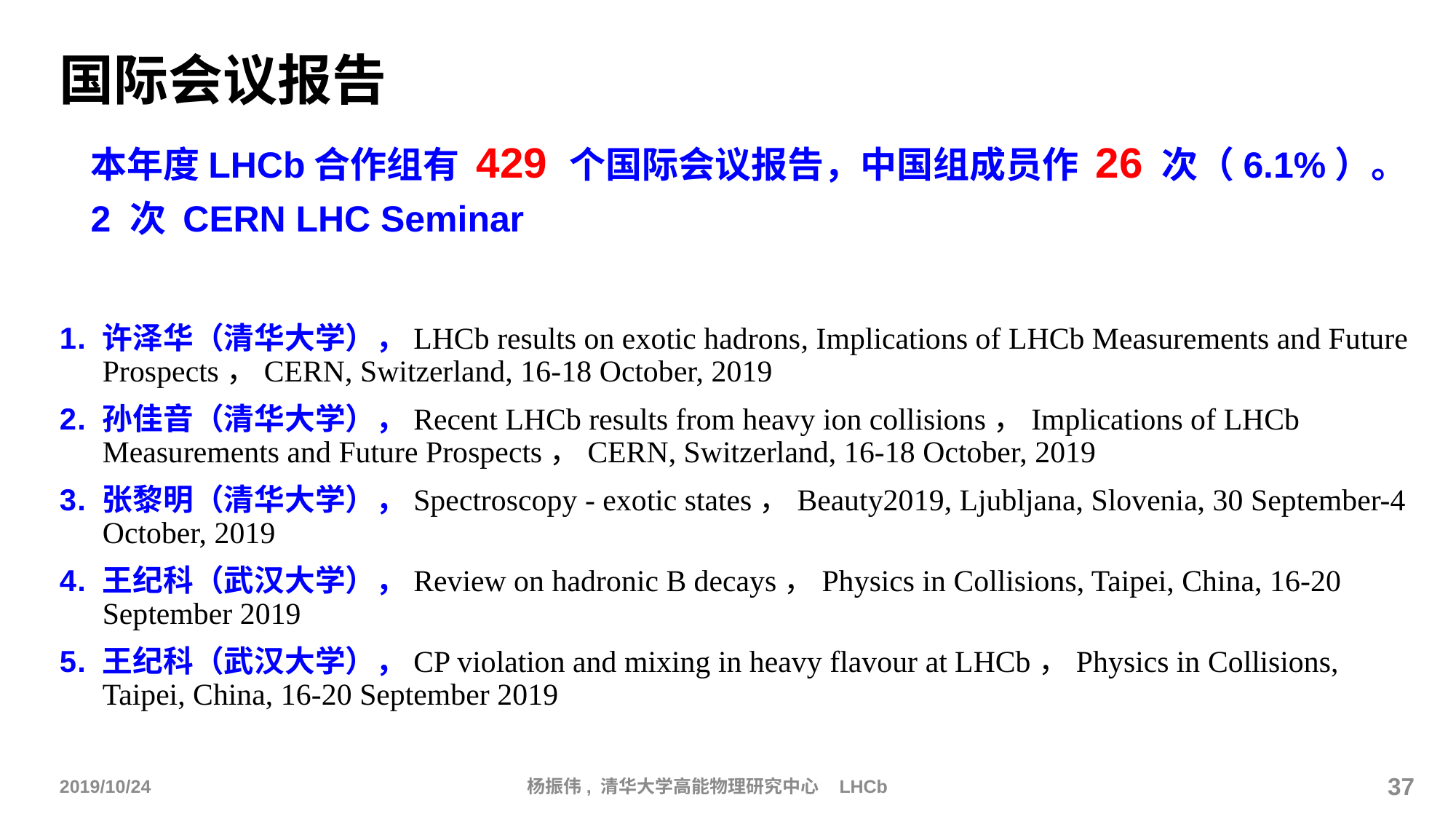

# 国际会议报告
本年度LHCb合作组有 429 个国际会议报告，中国组成员作 26 次（6.1%）。
2 次 CERN LHC Seminar
许泽华（清华大学），LHCb results on exotic hadrons, Implications of LHCb Measurements and Future Prospects，CERN, Switzerland, 16-18 October, 2019
孙佳音（清华大学），Recent LHCb results from heavy ion collisions，Implications of LHCb Measurements and Future Prospects，CERN, Switzerland, 16-18 October, 2019
张黎明（清华大学），Spectroscopy - exotic states，Beauty2019, Ljubljana, Slovenia, 30 September-4 October, 2019
王纪科（武汉大学），Review on hadronic B decays，Physics in Collisions, Taipei, China, 16-20 September 2019
王纪科（武汉大学），CP violation and mixing in heavy flavour at LHCb，Physics in Collisions, Taipei, China, 16-20 September 2019
37
杨振伟, 清华大学高能物理研究中心   LHCb
2019/10/24